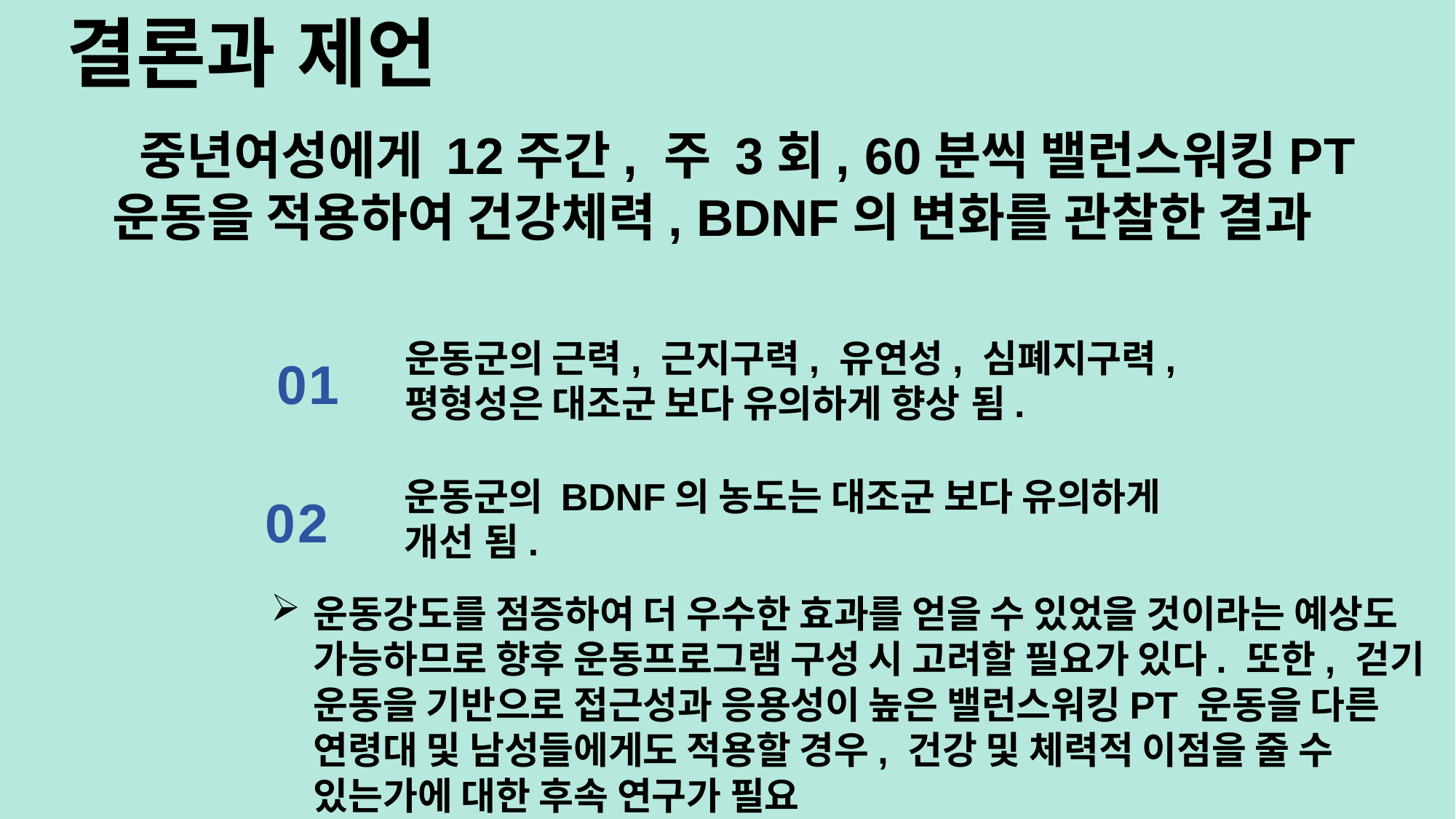

결론과 제언
 중년여성에게 12주간, 주 3회, 60분씩 밸런스워킹PT 운동을 적용하여 건강체력, BDNF의 변화를 관찰한 결과
01
운동군의 근력, 근지구력, 유연성, 심폐지구력, 평형성은 대조군 보다 유의하게 향상 됨.
02
운동군의 BDNF의 농도는 대조군 보다 유의하게 개선 됨.
운동강도를 점증하여 더 우수한 효과를 얻을 수 있었을 것이라는 예상도 가능하므로 향후 운동프로그램 구성 시 고려할 필요가 있다. 또한, 걷기 운동을 기반으로 접근성과 응용성이 높은 밸런스워킹PT 운동을 다른 연령대 및 남성들에게도 적용할 경우, 건강 및 체력적 이점을 줄 수 있는가에 대한 후속 연구가 필요